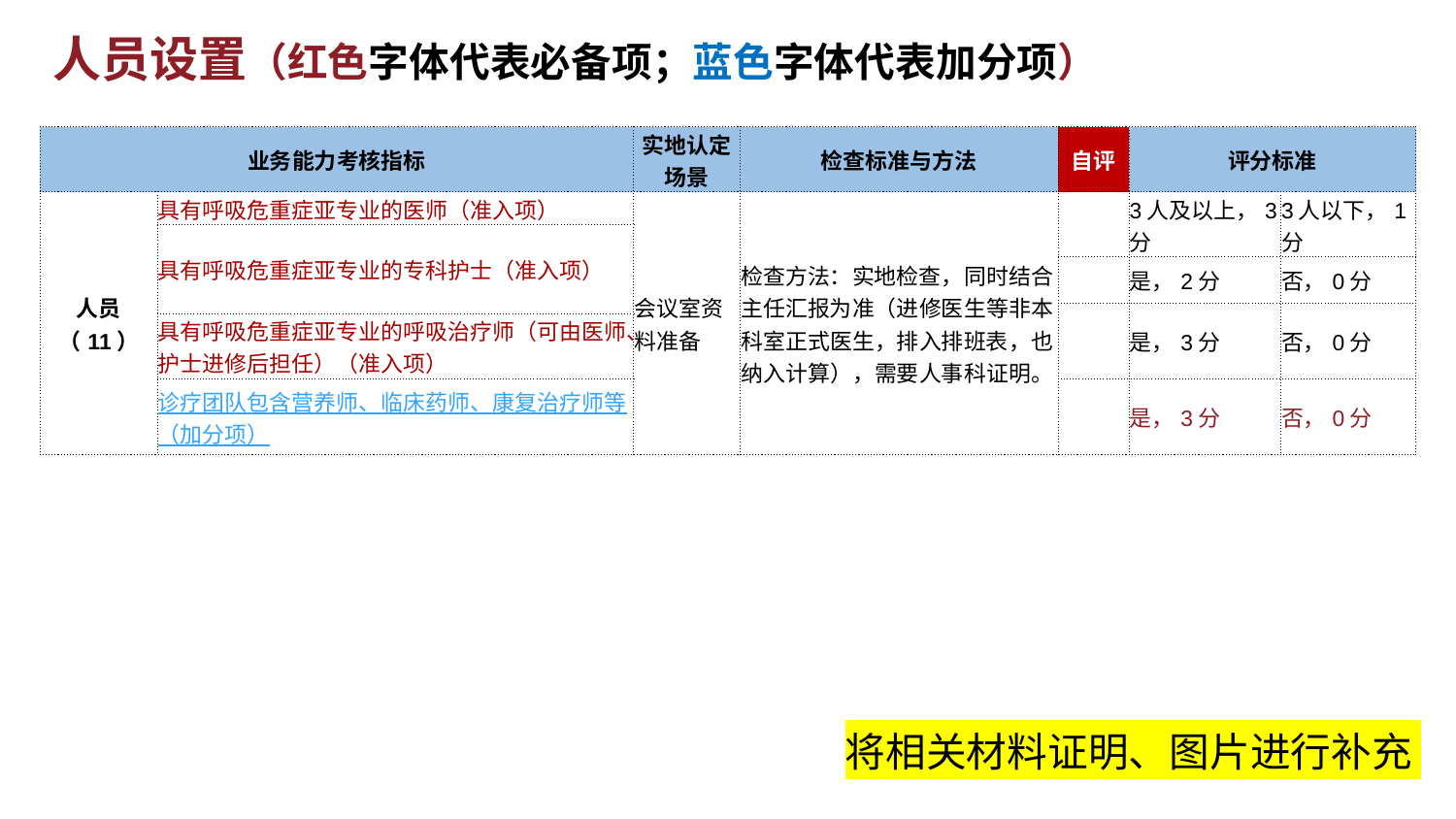

人员设置（红色字体代表必备项；蓝色字体代表加分项）

| 业务能力考核指标 |  | 实地认定场景 | 检查标准与方法 | 自评 | 评分标准 |  |
| --- | --- | --- | --- | --- | --- | --- |
| 人员（11） | 具有呼吸危重症亚专业的医师（准入项） | 会议室资料准备 | 检查方法：实地检查，同时结合主任汇报为准（进修医生等非本科室正式医生，排入排班表，也纳入计算），需要人事科证明。 |  | 3人及以上，3分 | 3人以下，1分 |
|  | 具有呼吸危重症亚专业的专科护士（准入项） |  |  |  |  |  |
|  |  |  |  |  | 是，2分 | 否，0分 |
|  |  |  |  |  | 是，3分 | 否，0分 |
|  | 具有呼吸危重症亚专业的呼吸治疗师（可由医师、护士进修后担任）（准入项） |  |  |  |  |  |
|  | 诊疗团队包含营养师、临床药师、康复治疗师等（加分项） |  |  |  | 是，3分 | 否，0分 |
将相关材料证明、图片进行补充